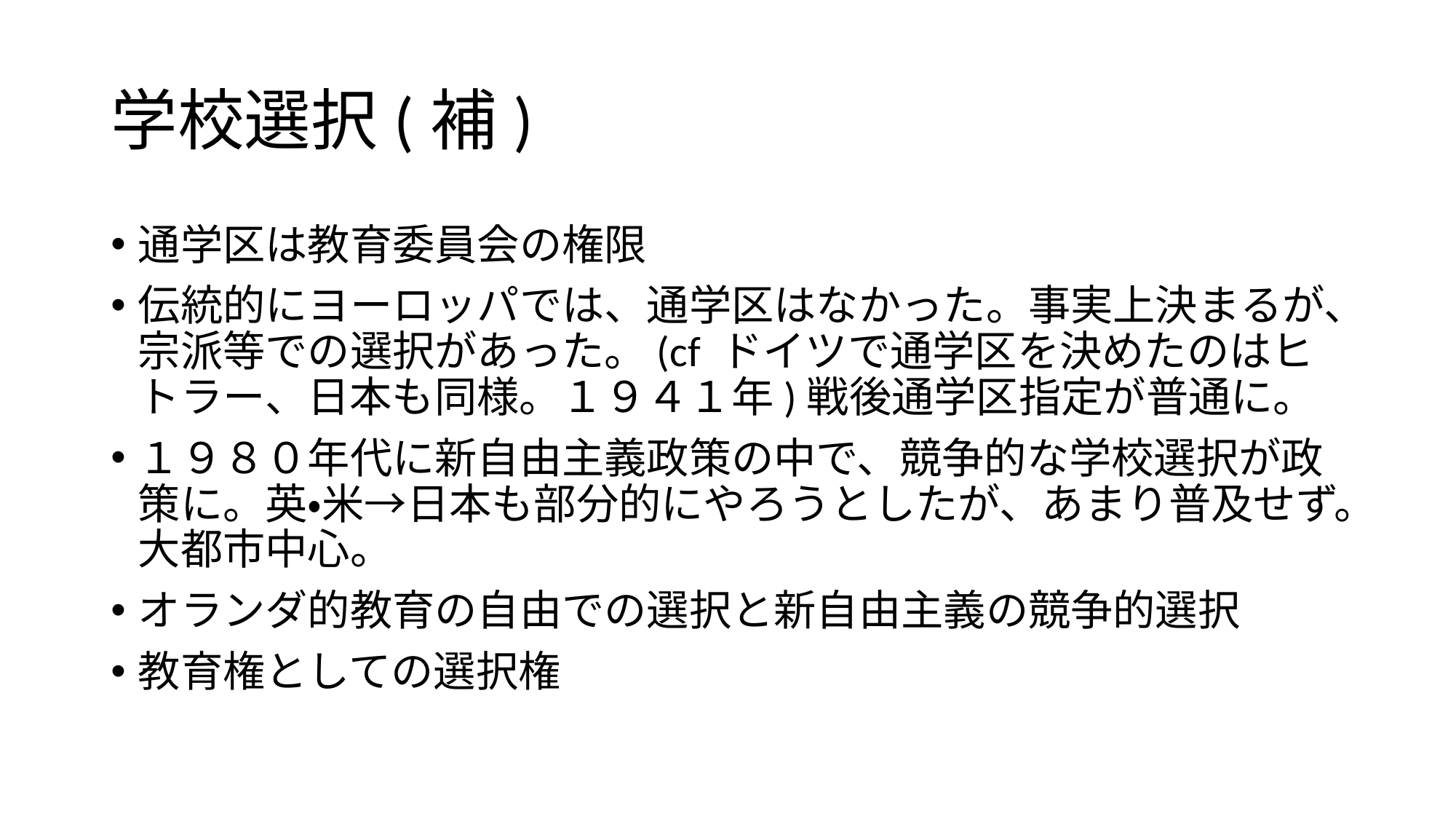

# 学校選択(補)
通学区は教育委員会の権限
伝統的にヨーロッパでは、通学区はなかった。事実上決まるが、宗派等での選択があった。(cf ドイツで通学区を決めたのはヒトラー、日本も同様。１９４１年)戦後通学区指定が普通に。
１９８０年代に新自由主義政策の中で、競争的な学校選択が政策に。英・米→日本も部分的にやろうとしたが、あまり普及せず。大都市中心。
オランダ的教育の自由での選択と新自由主義の競争的選択
教育権としての選択権